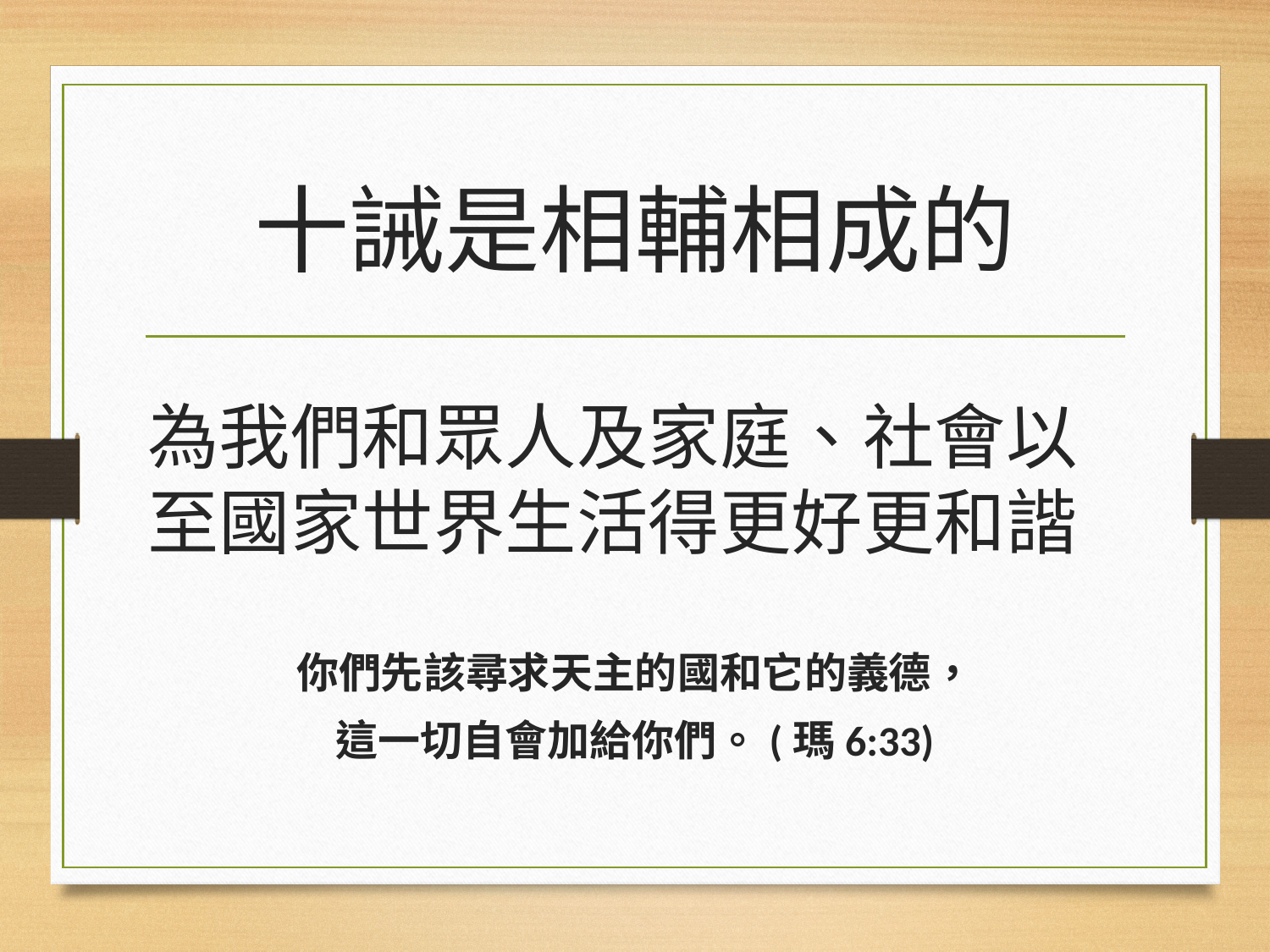

# 十誡是相輔相成的
為我們和眾人及家庭、社會以至國家世界生活得更好更和諧

你們先該尋求天主的國和它的義德，
這一切自會加給你們。(瑪6:33)